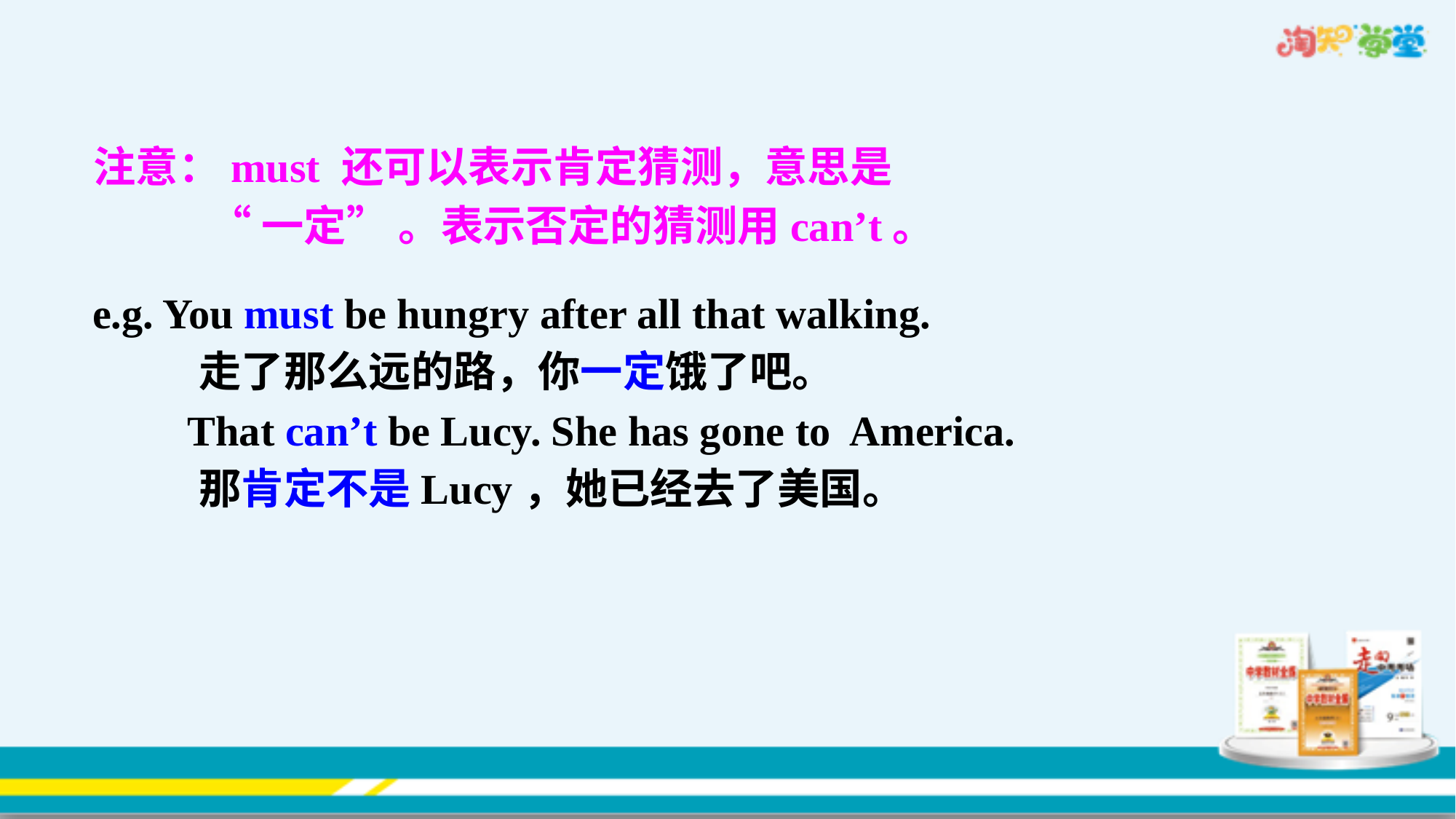

注意：must 还可以表示肯定猜测，意思是
            “一定” 。表示否定的猜测用can’t。
e.g. You must be hungry after all that walking.
          走了那么远的路，你一定饿了吧。
         That can’t be Lucy. She has gone to  America.
          那肯定不是Lucy，她已经去了美国。